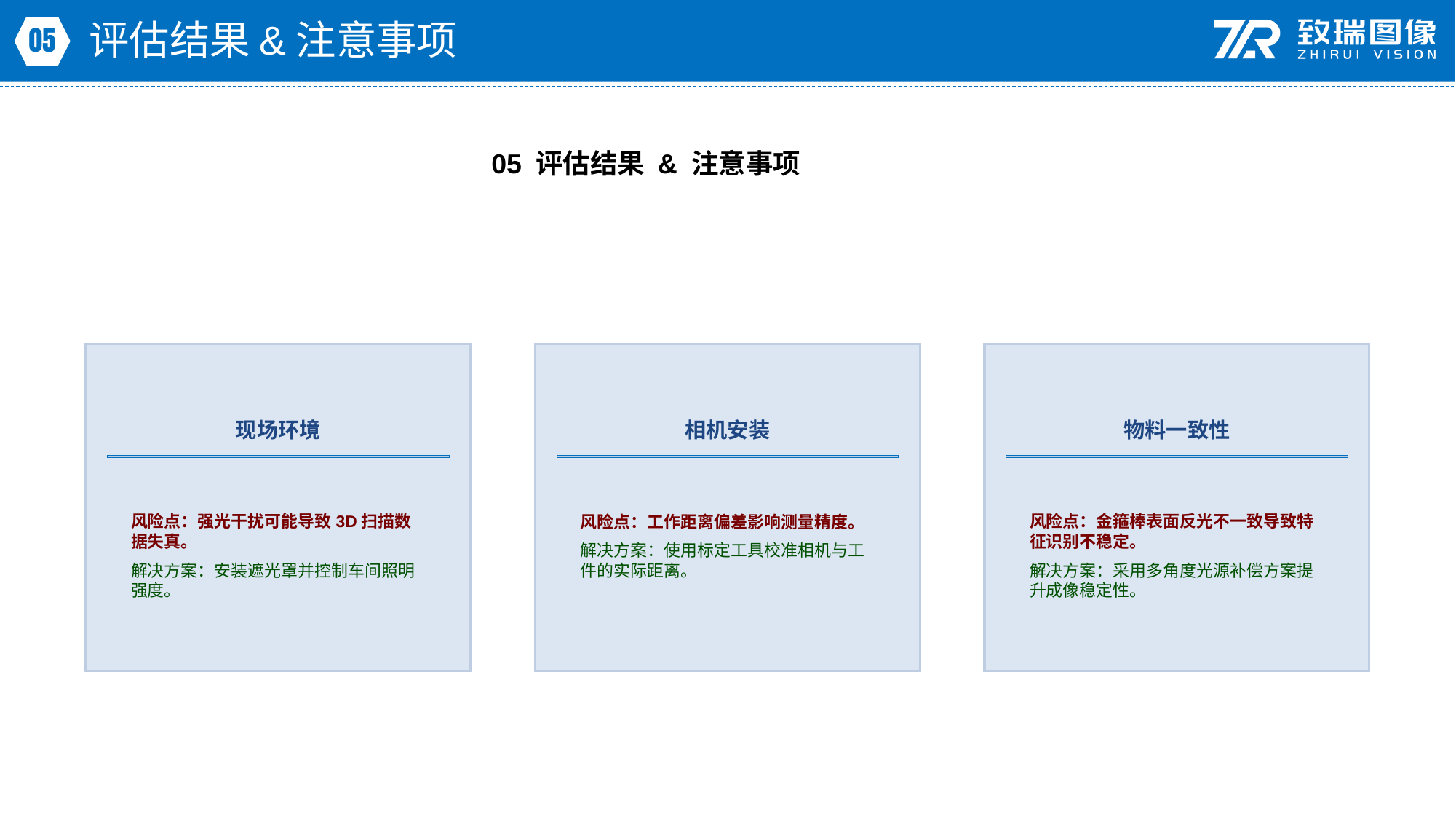

评估结果&注意事项
05

05 评估结果 & 注意事项

现场环境

相机安装

物料一致性

风险点：强光干扰可能导致3D扫描数据失真。
解决方案：安装遮光罩并控制车间照明强度。

风险点：工作距离偏差影响测量精度。
解决方案：使用标定工具校准相机与工件的实际距离。

风险点：金箍棒表面反光不一致导致特征识别不稳定。
解决方案：采用多角度光源补偿方案提升成像稳定性。